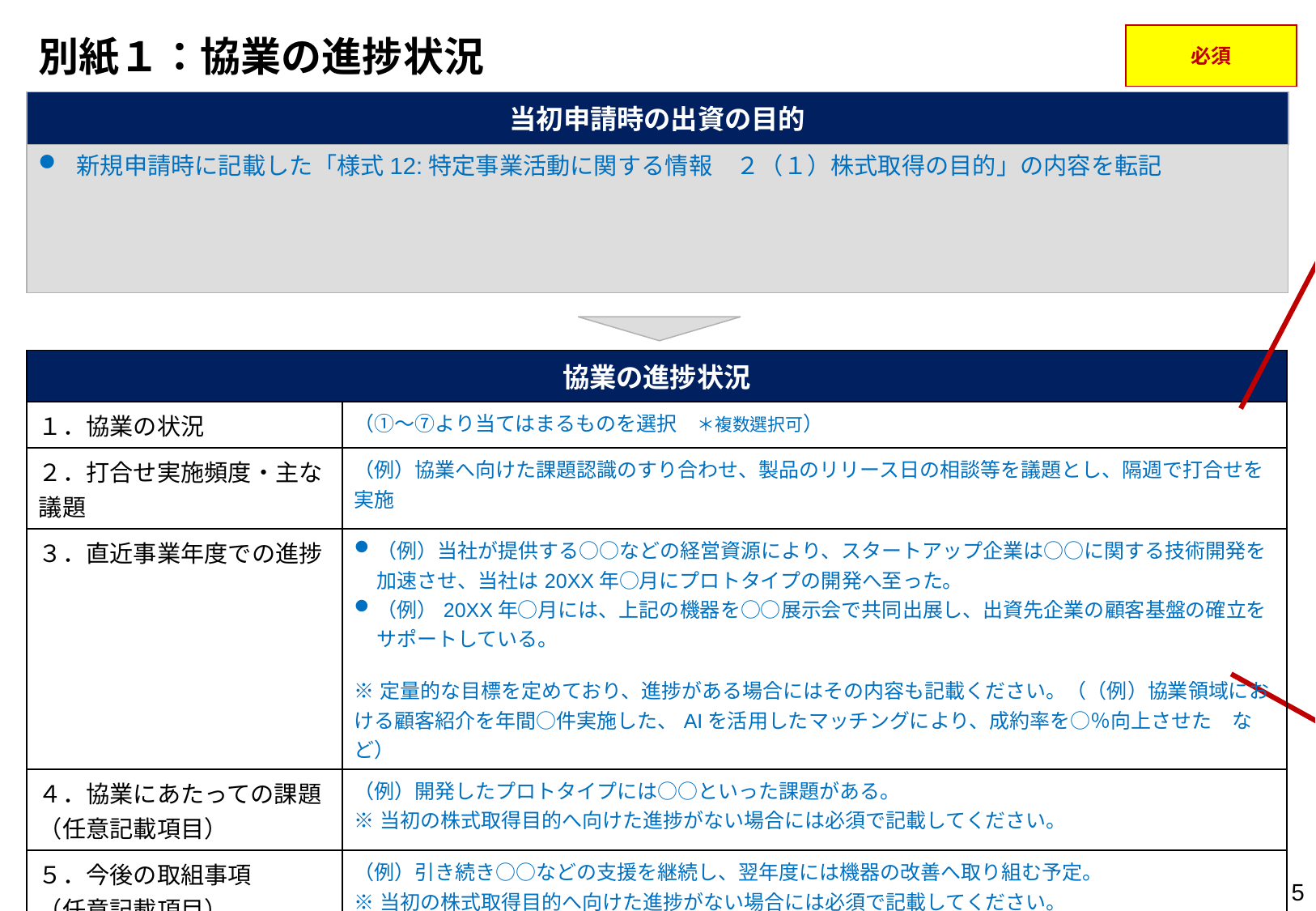

「１．協業の状況」　記載のポイント
協業を開始してから実施済のステップを選択してください
＊複数選択可
①リサーチ・分析：協業アイデアに関する市場トレンドや競合分析、自社の状況に係る分析等を実施
②事業計画の立案：アイデアを実現した場合の事業性や効果を分析し、成果目標（KGIやKPI）や、目標達成への戦略を立案
③製品・サービスの開発：製品やサービスのプロトタイプを製作
④製品・サービスの試験導入：製品やサービスの試験導入を行い、プランの改善を図る。
⑤事業化準備：マーケティングや特許の出願など、事業化へ向けた準備を実施
⑥事業拡大：製品・サービスの導入の拡大を実施
⑦その他（　）：（　）内に当てはまる内容を記載
# 別紙１：協業の進捗状況
必須
当初申請時の出資の目的
新規申請時に記載した「様式12:特定事業活動に関する情報　２（１）株式取得の目的」の内容を転記

| 協業の進捗状況 |  |
| --- | --- |
| １．協業の状況 | （①～⑦より当てはまるものを選択　＊複数選択可） |
| ２．打合せ実施頻度・主な議題 | （例）協業へ向けた課題認識のすり合わせ、製品のリリース日の相談等を議題とし、隔週で打合せを実施 |
| ３．直近事業年度での進捗 | （例）当社が提供する○○などの経営資源により、スタートアップ企業は○○に関する技術開発を加速させ、当社は20XX年○月にプロトタイプの開発へ至った。 （例）20XX年○月には、上記の機器を○○展示会で共同出展し、出資先企業の顧客基盤の確立をサポートしている。 ※定量的な目標を定めており、進捗がある場合にはその内容も記載ください。（（例）協業領域における顧客紹介を年間○件実施した、AIを活用したマッチングにより、成約率を○％向上させた　など） |
| ４．協業にあたっての課題 （任意記載項目） | （例）開発したプロトタイプには○○といった課題がある。 ※当初の株式取得目的へ向けた進捗がない場合には必須で記載してください。 |
| ５．今後の取組事項 （任意記載項目） | （例）引き続き○○などの支援を継続し、翌年度には機器の改善へ取り組む予定。 ※当初の株式取得目的へ向けた進捗がない場合には必須で記載してください。 |
「３．直近事業年度での進捗」　記載のポイント
M&Aの目的に対する進捗状況がわかりやすく記載されているか。進捗のメルクマールとなった事項については時期も含めて記載されているか

高い生産性／新規性が見込まれる事業は、スタートアップ企業の事業ではなく、対象法人自身が開拓する事業として説明されているか。（共同で開拓する場合には、対象法人が主体となって取り組んでいる事業領域が、画像／図を用いて、わかりやすく取り上げて説明されているか。）

高い生産性／新規性が見込まれる事業について、スタートアップ企業との連携はどのように関係したかが説明されているか。
5